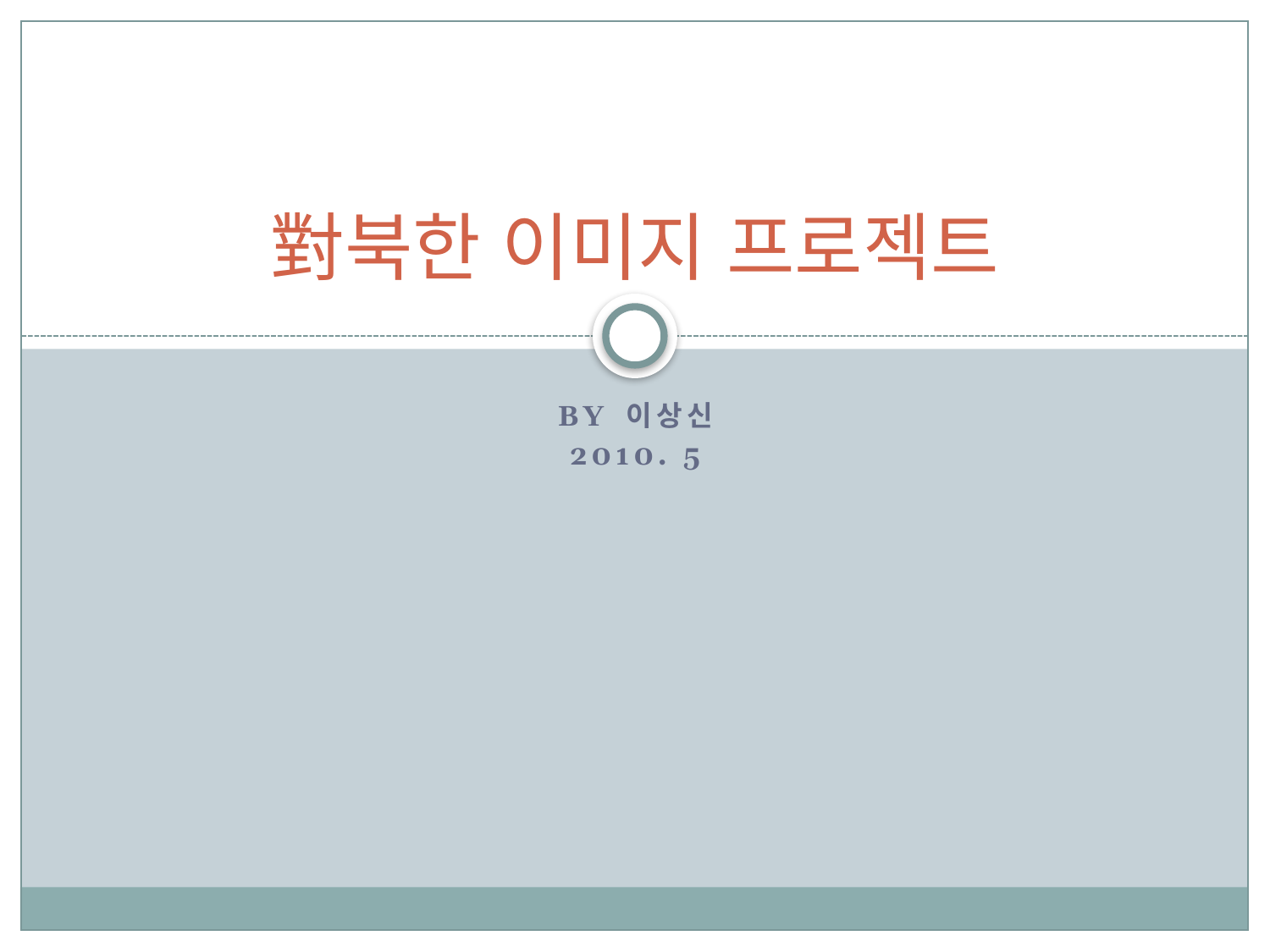

# 對북한 이미지 프로젝트
By 이상신
2010. 5